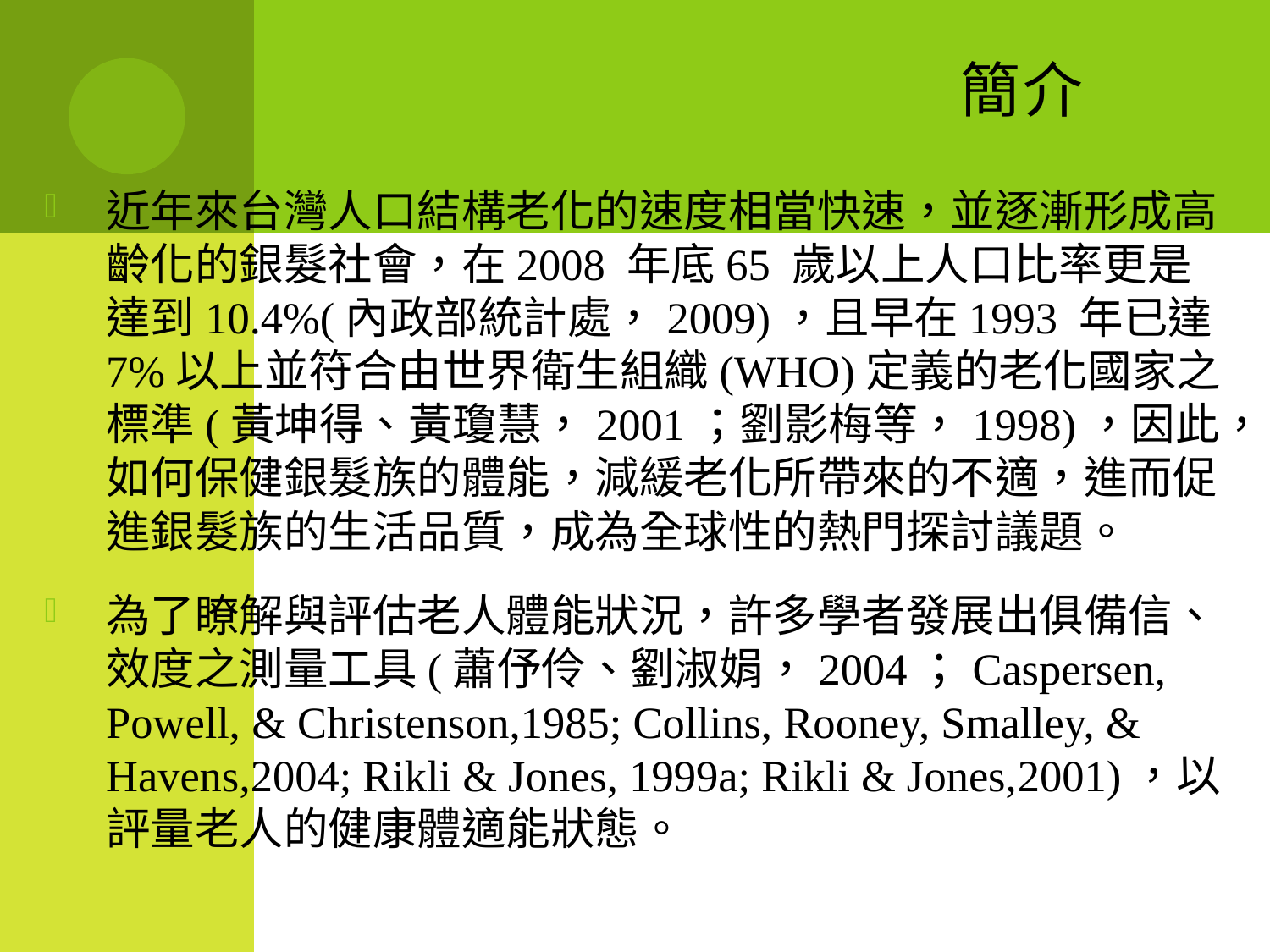

# 簡介
近年來台灣人口結構老化的速度相當快速，並逐漸形成高齡化的銀髮社會，在2008 年底65 歲以上人口比率更是達到10.4%(內政部統計處，2009)，且早在1993 年已達7%以上並符合由世界衛生組織(WHO)定義的老化國家之標準(黃坤得、黃瓊慧，2001；劉影梅等，1998)，因此，如何保健銀髮族的體能，減緩老化所帶來的不適，進而促進銀髮族的生活品質，成為全球性的熱門探討議題。
為了瞭解與評估老人體能狀況，許多學者發展出俱備信、效度之測量工具(蕭伃伶、劉淑娟，2004；Caspersen, Powell, & Christenson,1985; Collins, Rooney, Smalley, & Havens,2004; Rikli & Jones, 1999a; Rikli & Jones,2001)，以評量老人的健康體適能狀態。